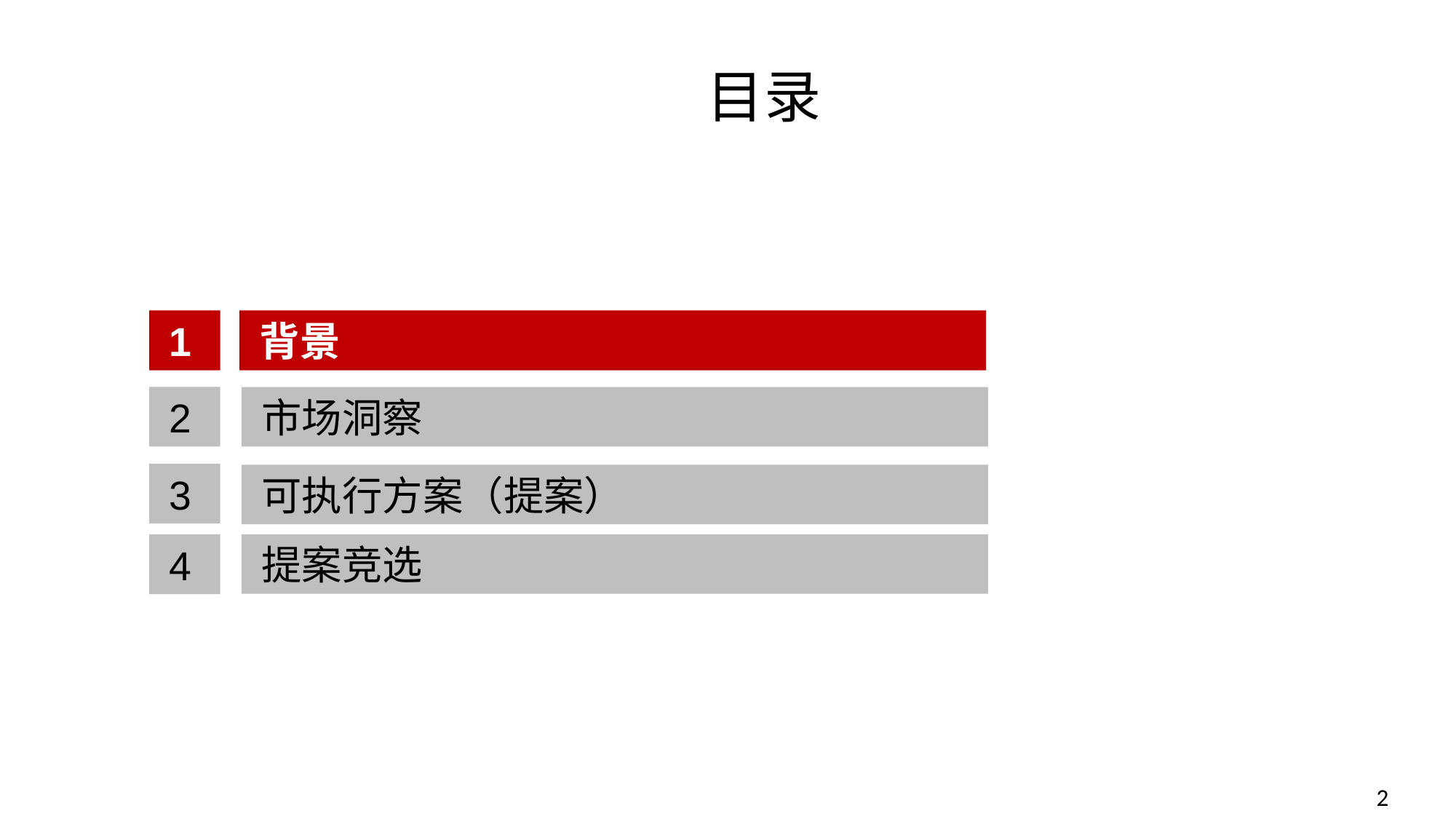

目录
1
背景
2
市场洞察
3
可执行方案（提案）
4
提案竞选
2